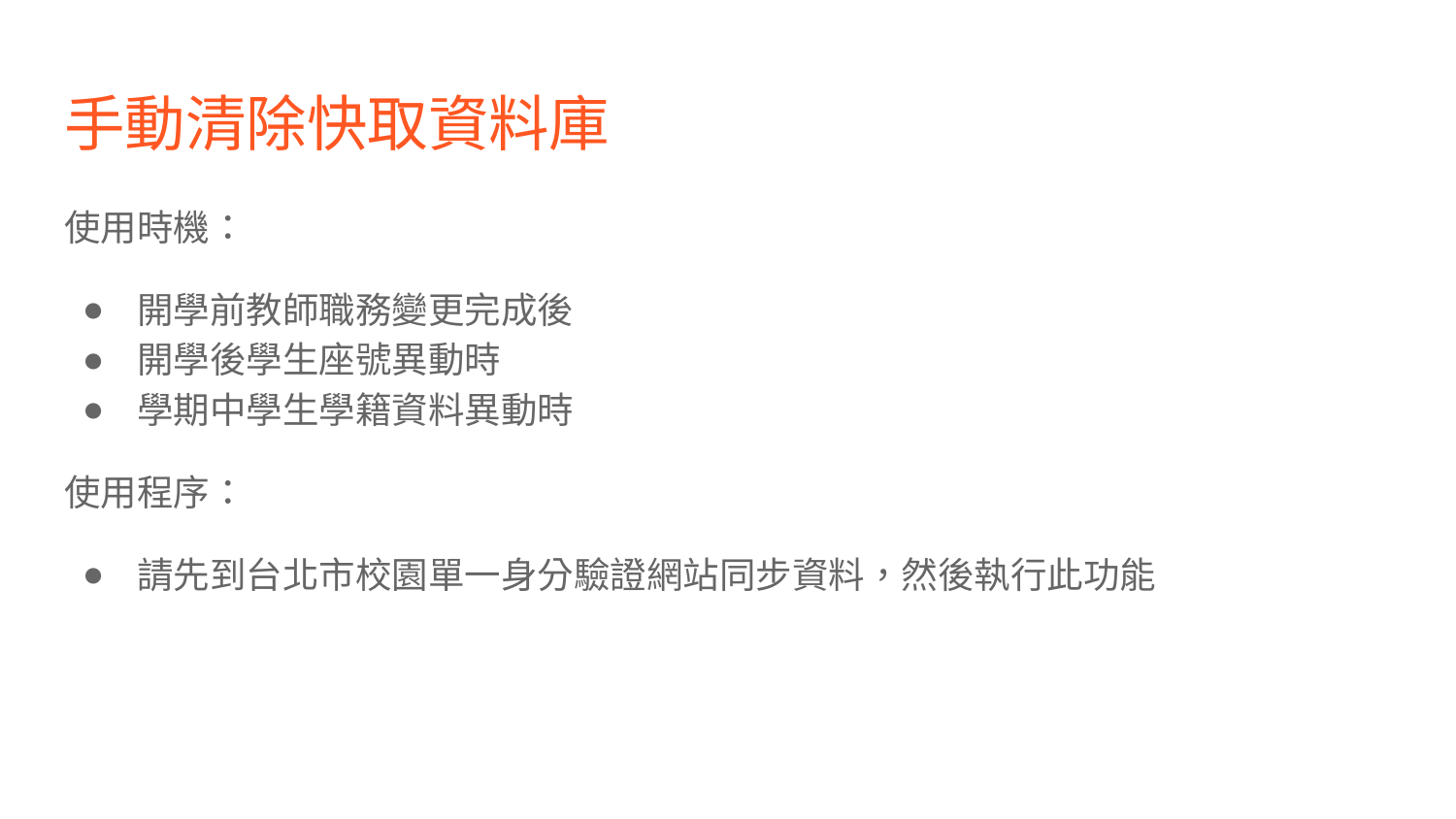

# 手動清除快取資料庫
使用時機：
開學前教師職務變更完成後
開學後學生座號異動時
學期中學生學籍資料異動時
使用程序：
請先到台北市校園單一身分驗證網站同步資料，然後執行此功能